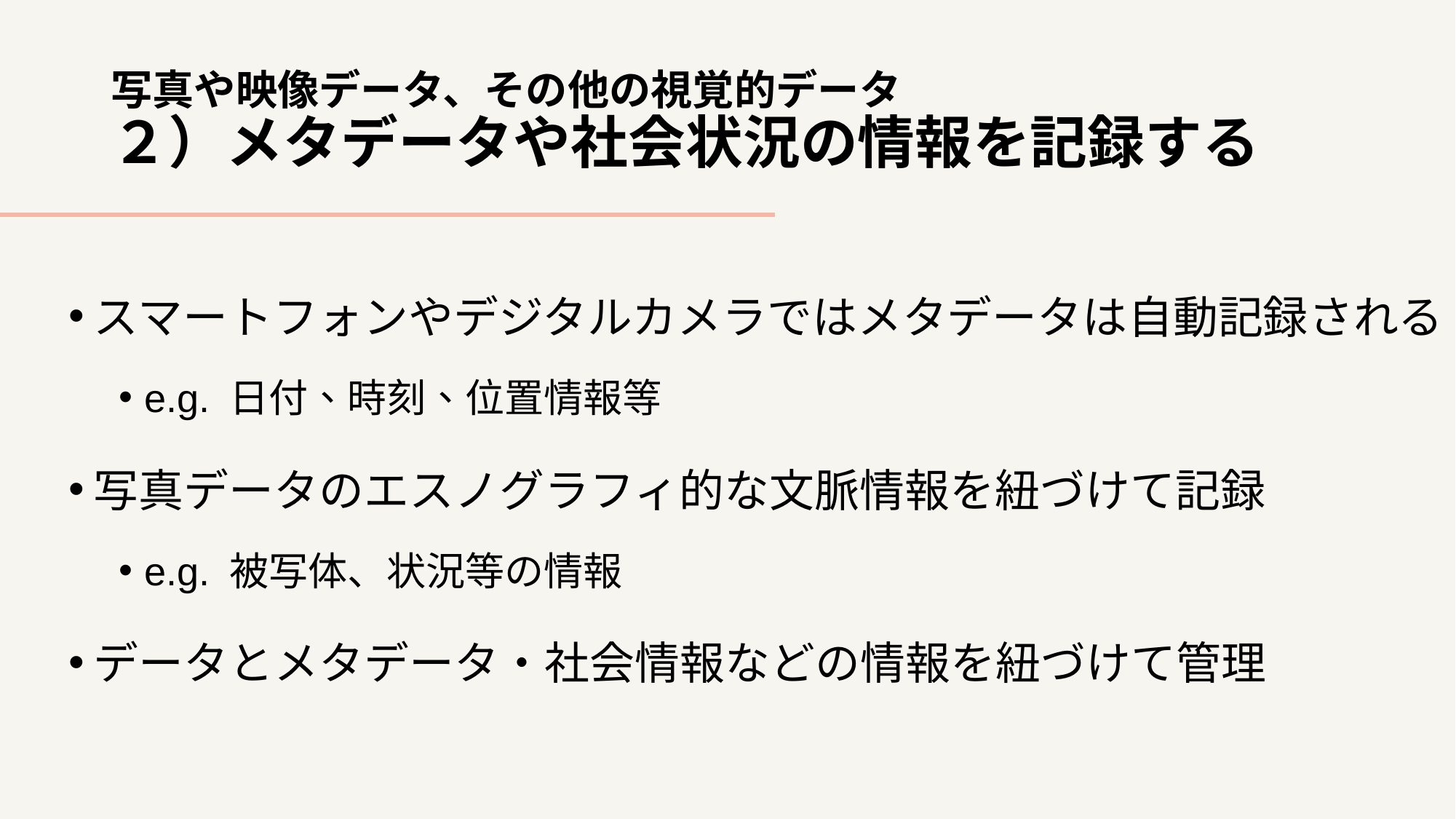

# 写真や映像データ、その他の視覚的データ ２）メタデータや社会状況の情報を記録する
スマートフォンやデジタルカメラではメタデータは自動記録される
e.g. 日付、時刻、位置情報等
写真データのエスノグラフィ的な文脈情報を紐づけて記録
e.g. 被写体、状況等の情報
データとメタデータ・社会情報などの情報を紐づけて管理